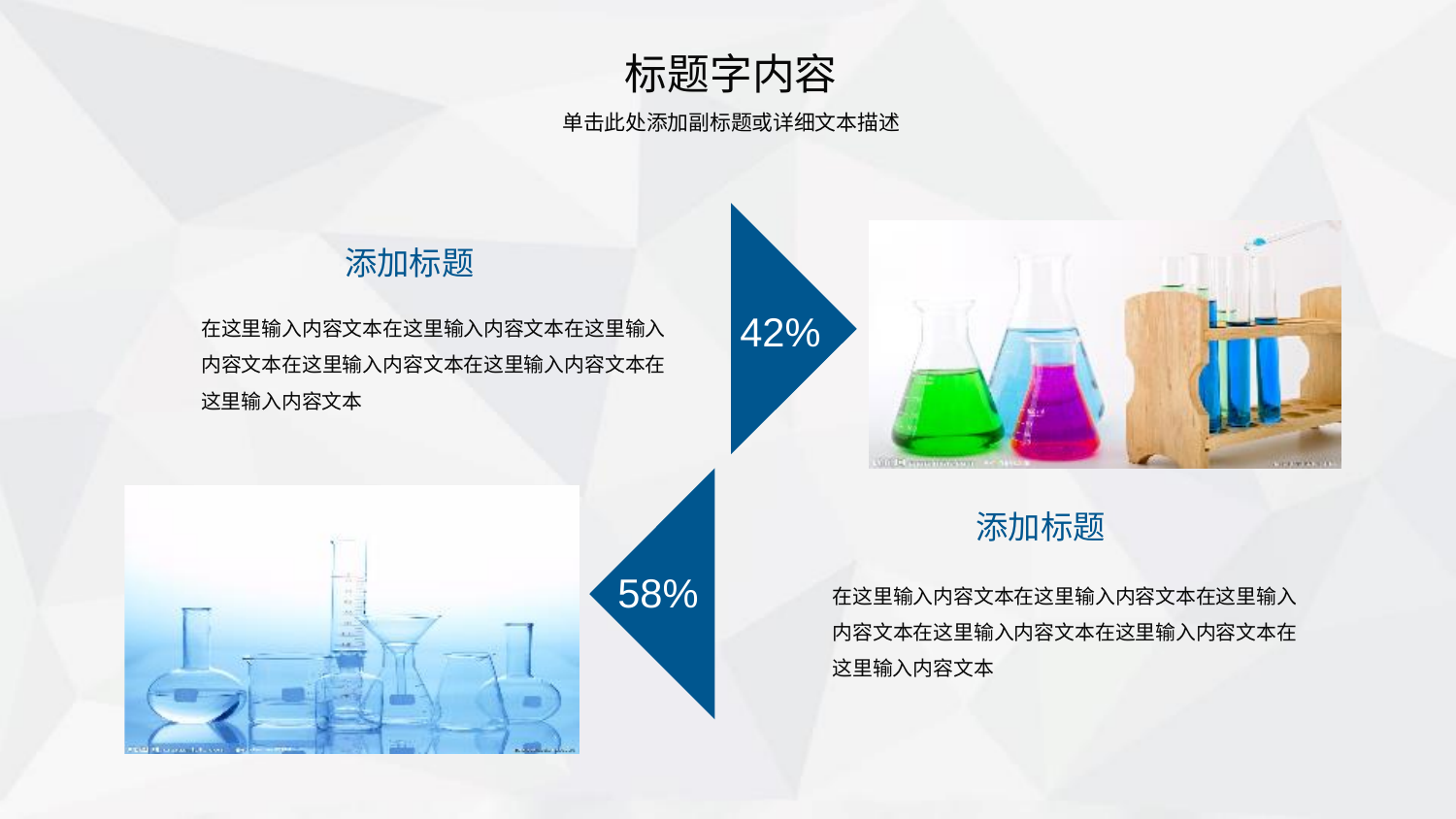

标题字内容
单击此处添加副标题或详细文本描述

添加标题
在这里输入内容文本在这里输入内容文本在这里输入内容文本在这里输入内容文本在这里输入内容文本在这里输入内容文本
42%

添加标题
58%
在这里输入内容文本在这里输入内容文本在这里输入内容文本在这里输入内容文本在这里输入内容文本在这里输入内容文本